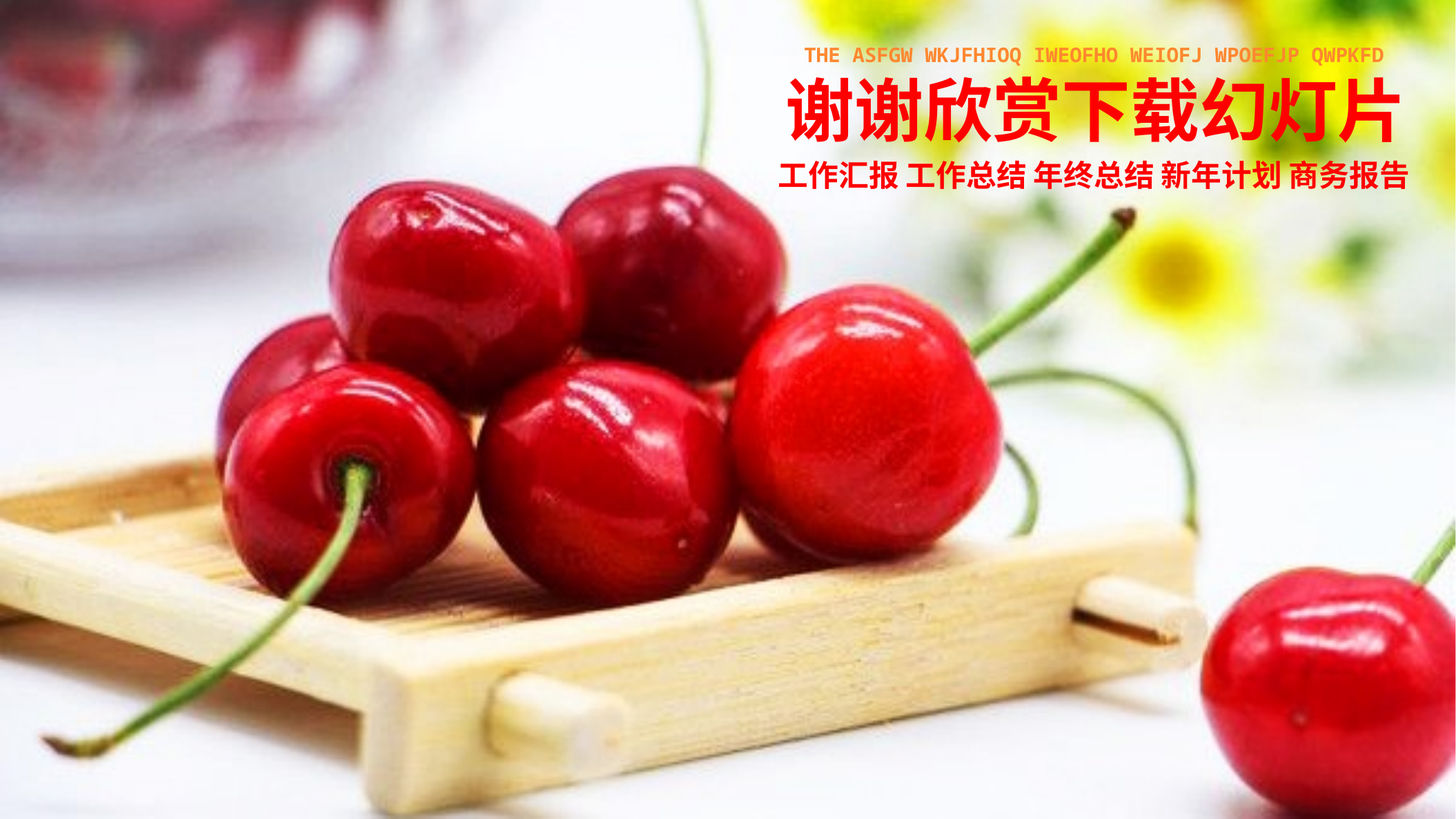

THE ASFGW WKJFHIOQ IWEOFHO WEIOFJ WPOEFJP QWPKFD
谢谢欣赏下载幻灯片
工作汇报 工作总结 年终总结 新年计划 商务报告